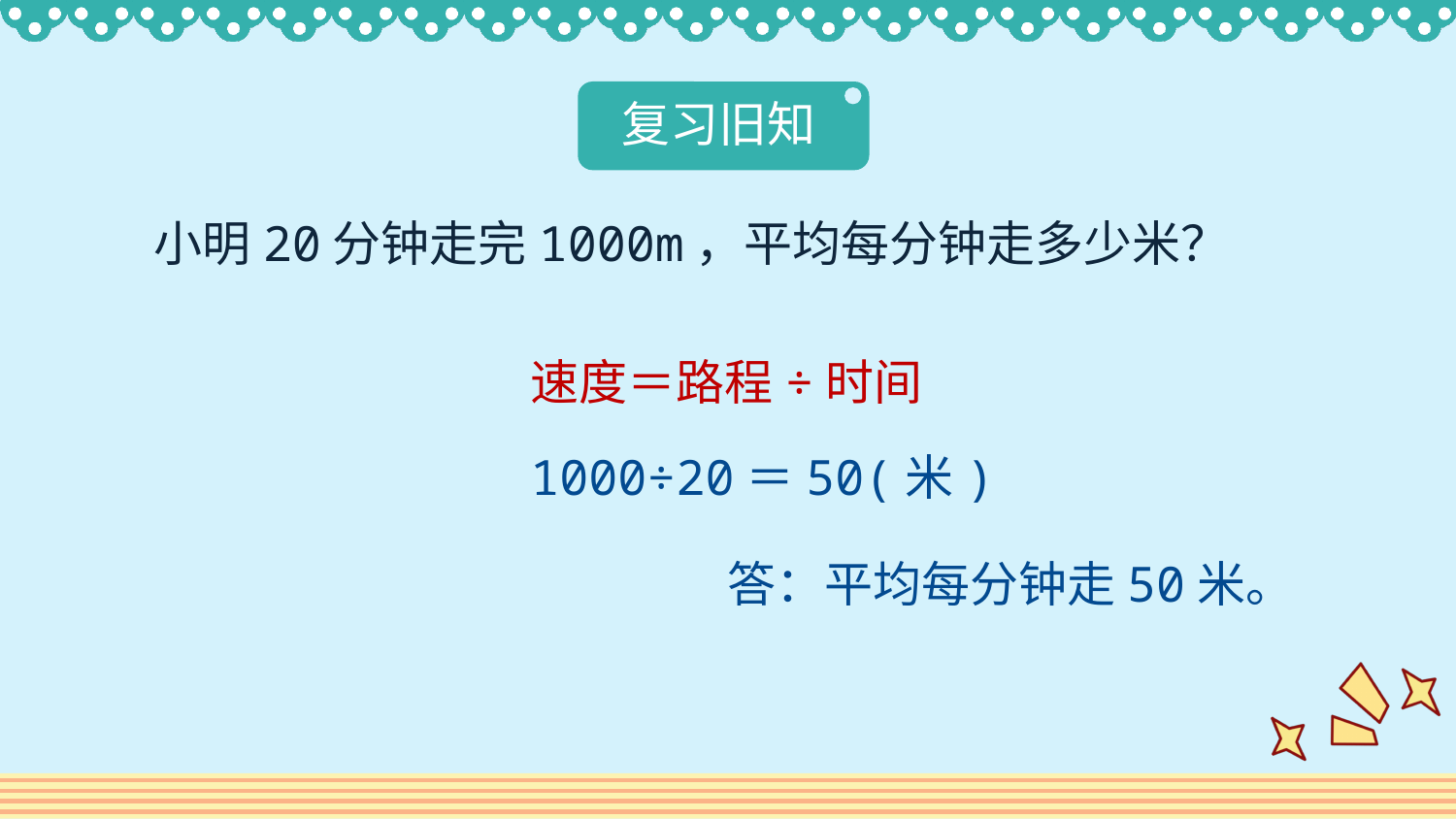

复习旧知
小明20分钟走完1000m，平均每分钟走多少米？
速度＝路程÷时间
1000÷20＝50(米)
答：平均每分钟走50米。